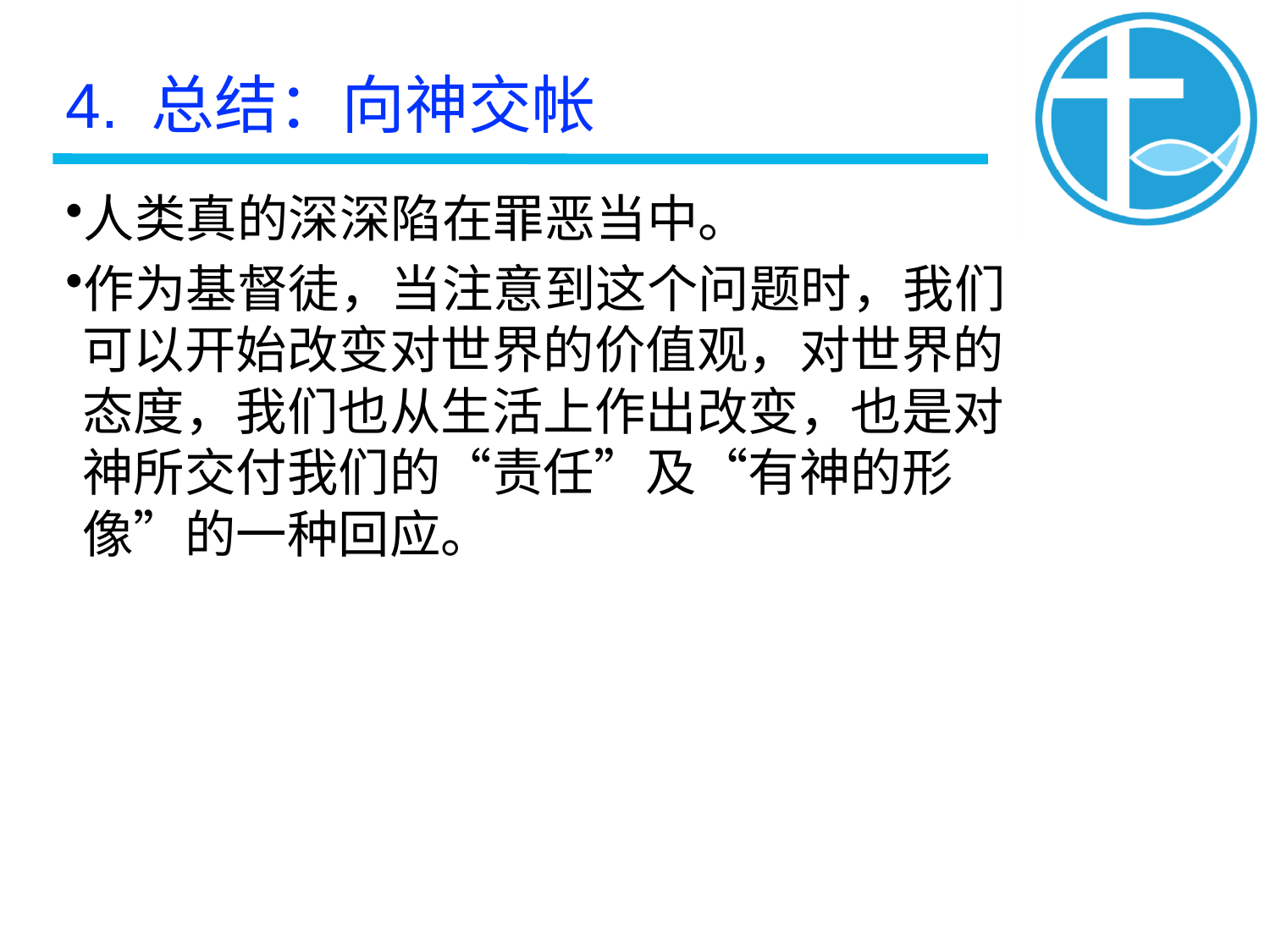

4. 总结：向神交帐
人类真的深深陷在罪恶当中。
作为基督徒，当注意到这个问题时，我们可以开始改变对世界的价值观，对世界的态度，我们也从生活上作出改变，也是对神所交付我们的“责任”及“有神的形像”的一种回应。